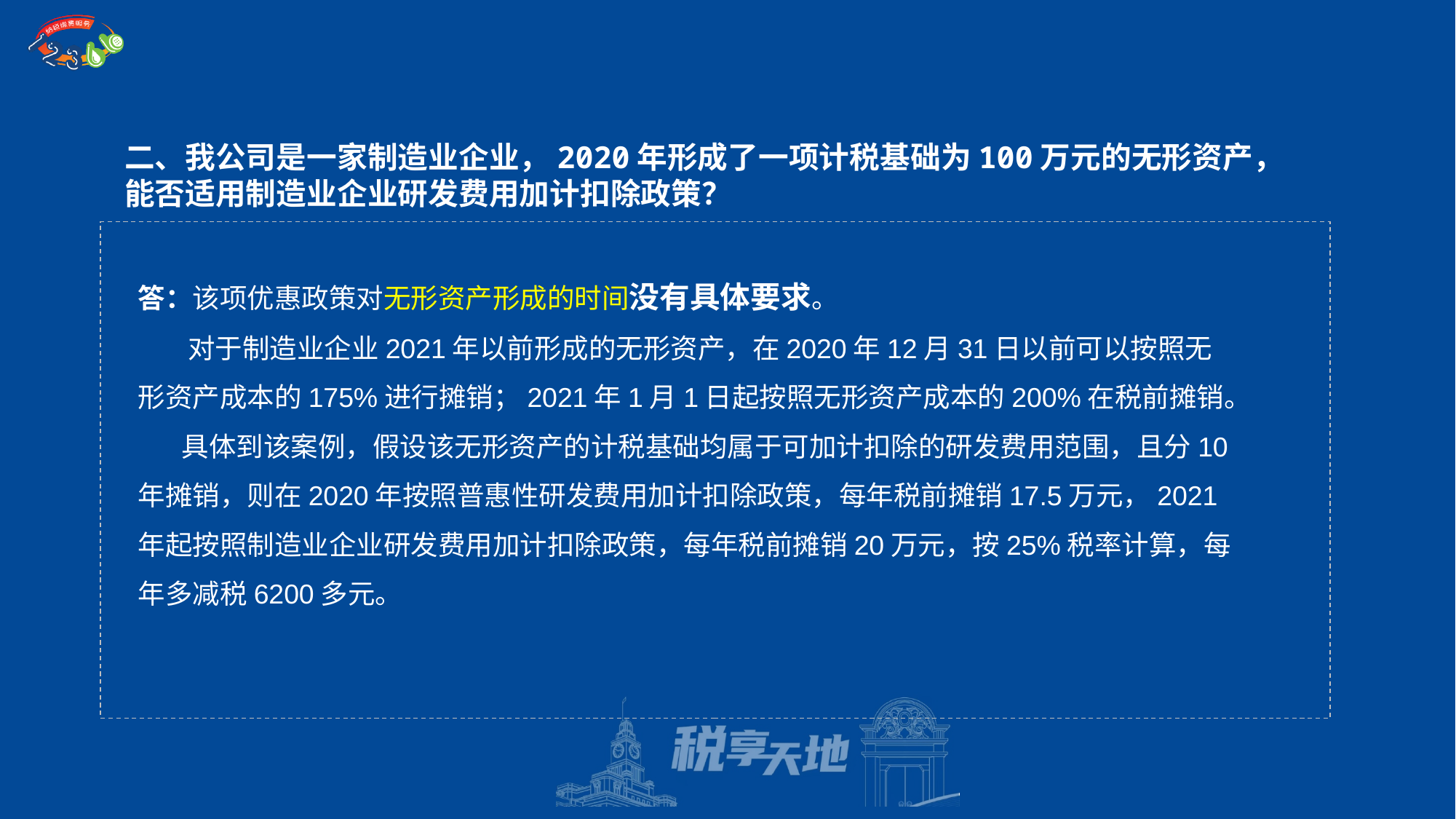

二、我公司是一家制造业企业，2020年形成了一项计税基础为100万元的无形资产，能否适用制造业企业研发费用加计扣除政策？

答：该项优惠政策对无形资产形成的时间没有具体要求。
       对于制造业企业2021年以前形成的无形资产，在2020年12月31日以前可以按照无形资产成本的175%进行摊销；2021年1月1日起按照无形资产成本的200%在税前摊销。
      具体到该案例，假设该无形资产的计税基础均属于可加计扣除的研发费用范围，且分10年摊销，则在2020年按照普惠性研发费用加计扣除政策，每年税前摊销17.5万元，2021年起按照制造业企业研发费用加计扣除政策，每年税前摊销20万元，按25%税率计算，每年多减税6200多元。